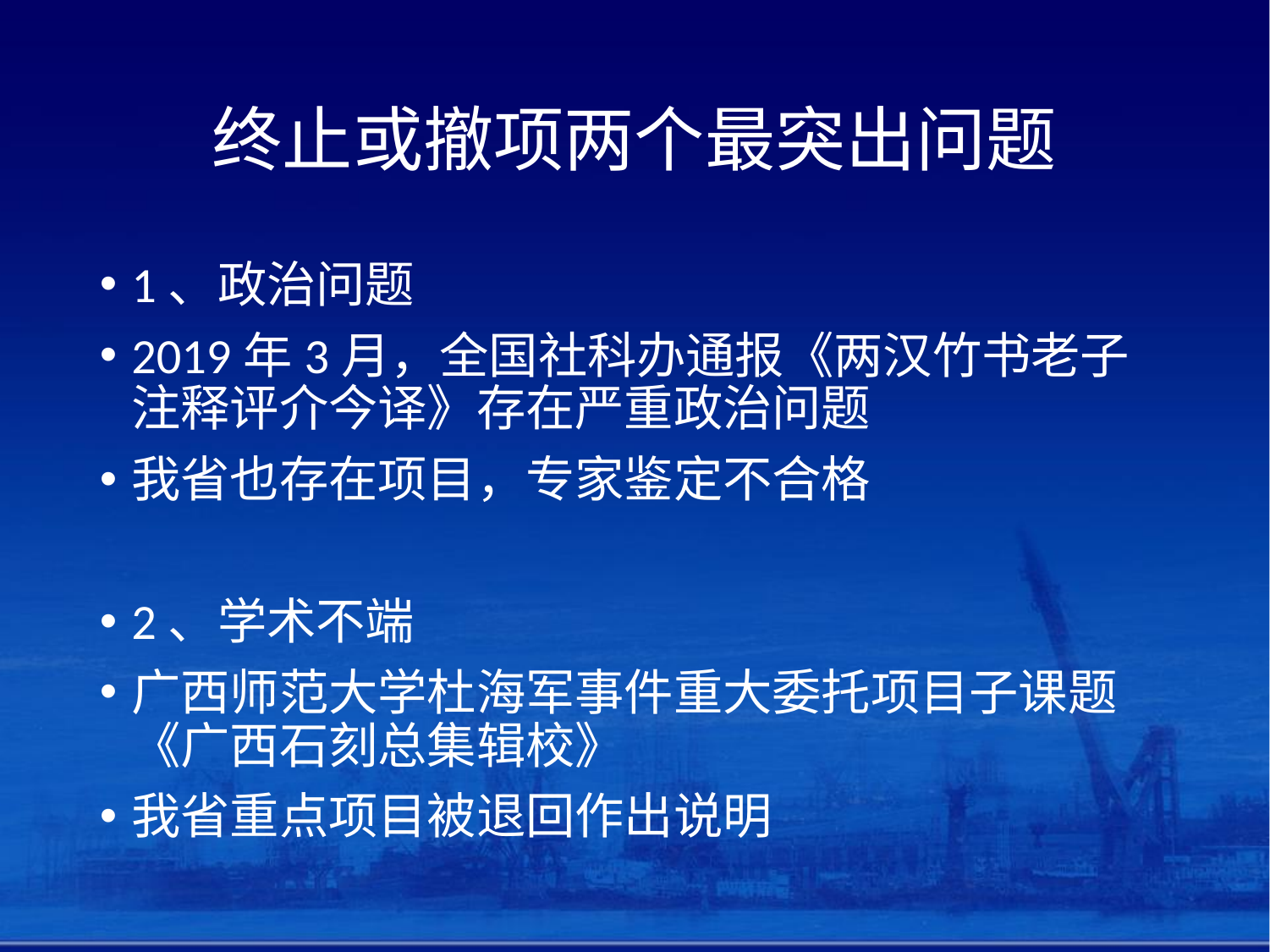

# 终止或撤项两个最突出问题
1、政治问题
2019年3月，全国社科办通报《两汉竹书老子注释评介今译》存在严重政治问题
我省也存在项目，专家鉴定不合格

2、学术不端
广西师范大学杜海军事件重大委托项目子课题《广西石刻总集辑校》
我省重点项目被退回作出说明